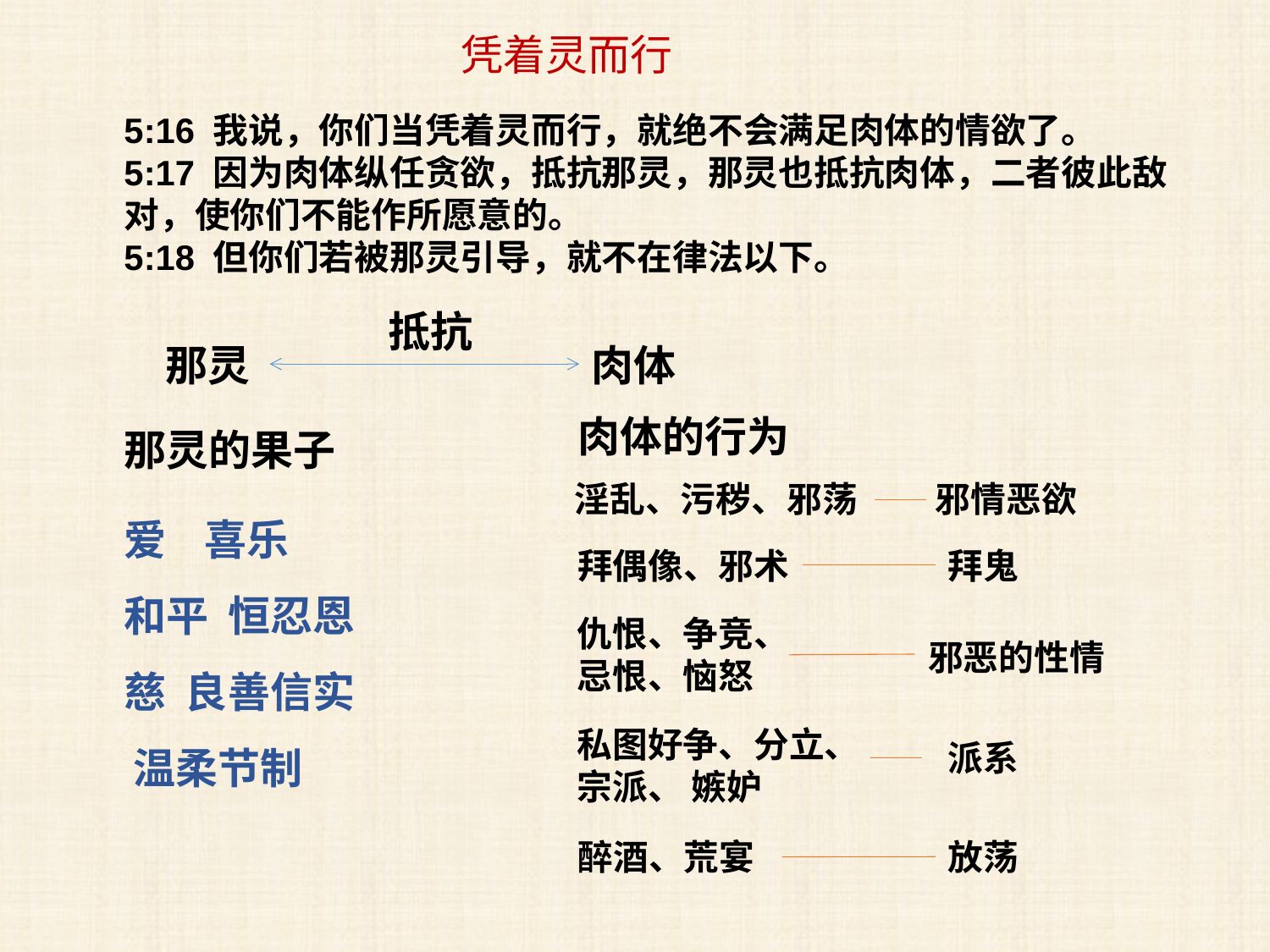

凭着灵而行
5:16 我说，你们当凭着灵而行，就绝不会满足肉体的情欲了。
5:17 因为肉体纵任贪欲，抵抗那灵，那灵也抵抗肉体，二者彼此敌对，使你们不能作所愿意的。
5:18 但你们若被那灵引导，就不在律法以下。
抵抗
那灵
肉体
肉体的行为
那灵的果子
淫乱、污秽、邪荡
邪情恶欲
爱    喜乐
和平  恒忍恩慈  良善信实  温柔节制
拜偶像、邪术
拜鬼
仇恨、争竞、
忌恨、恼怒
邪恶的性情
私图好争、分立、宗派、 嫉妒
派系
醉酒、荒宴
放荡